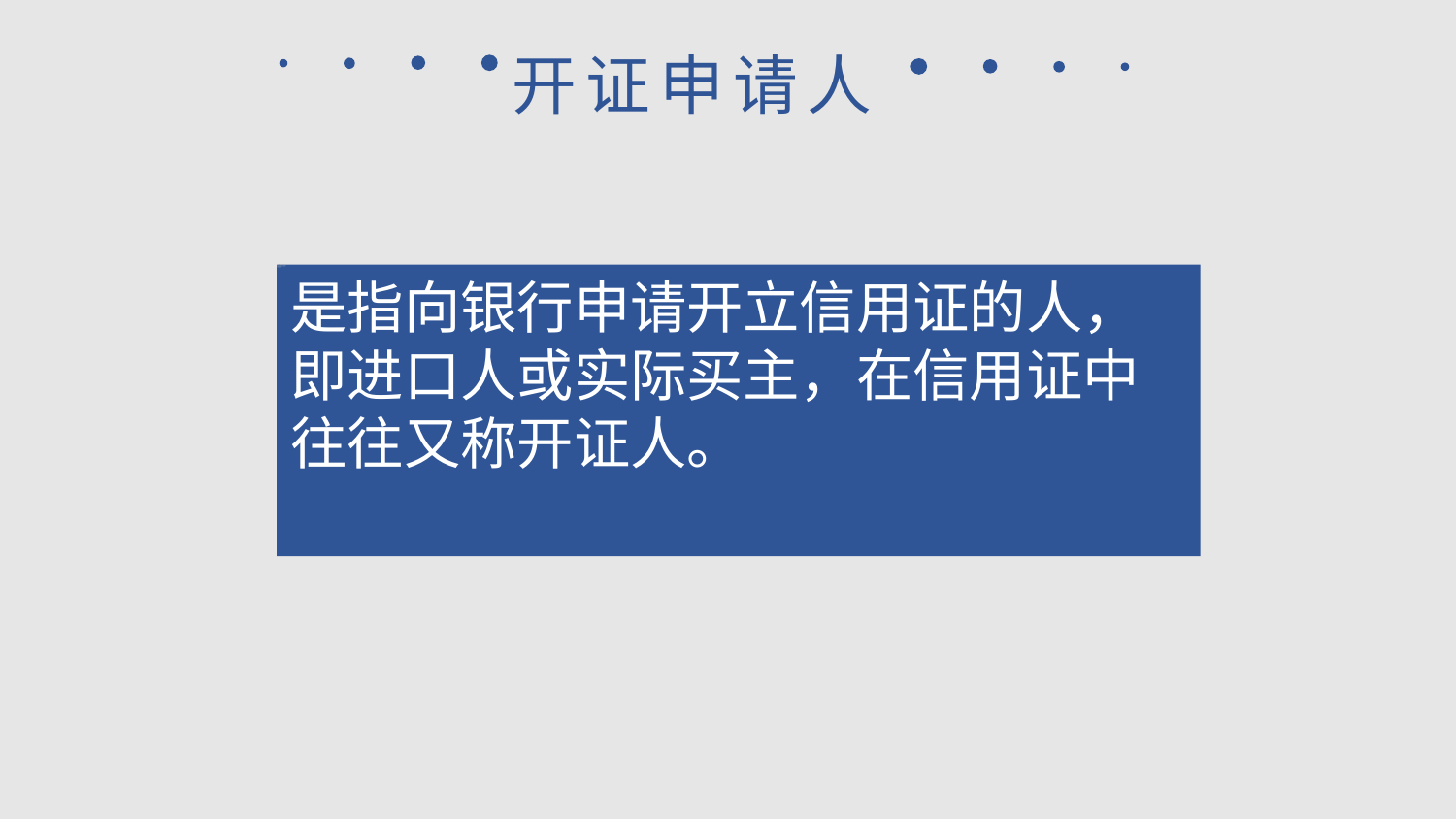

开证申请人

是指向银行申请开立信用证的人，即进口人或实际买主，在信用证中往往又称开证人。